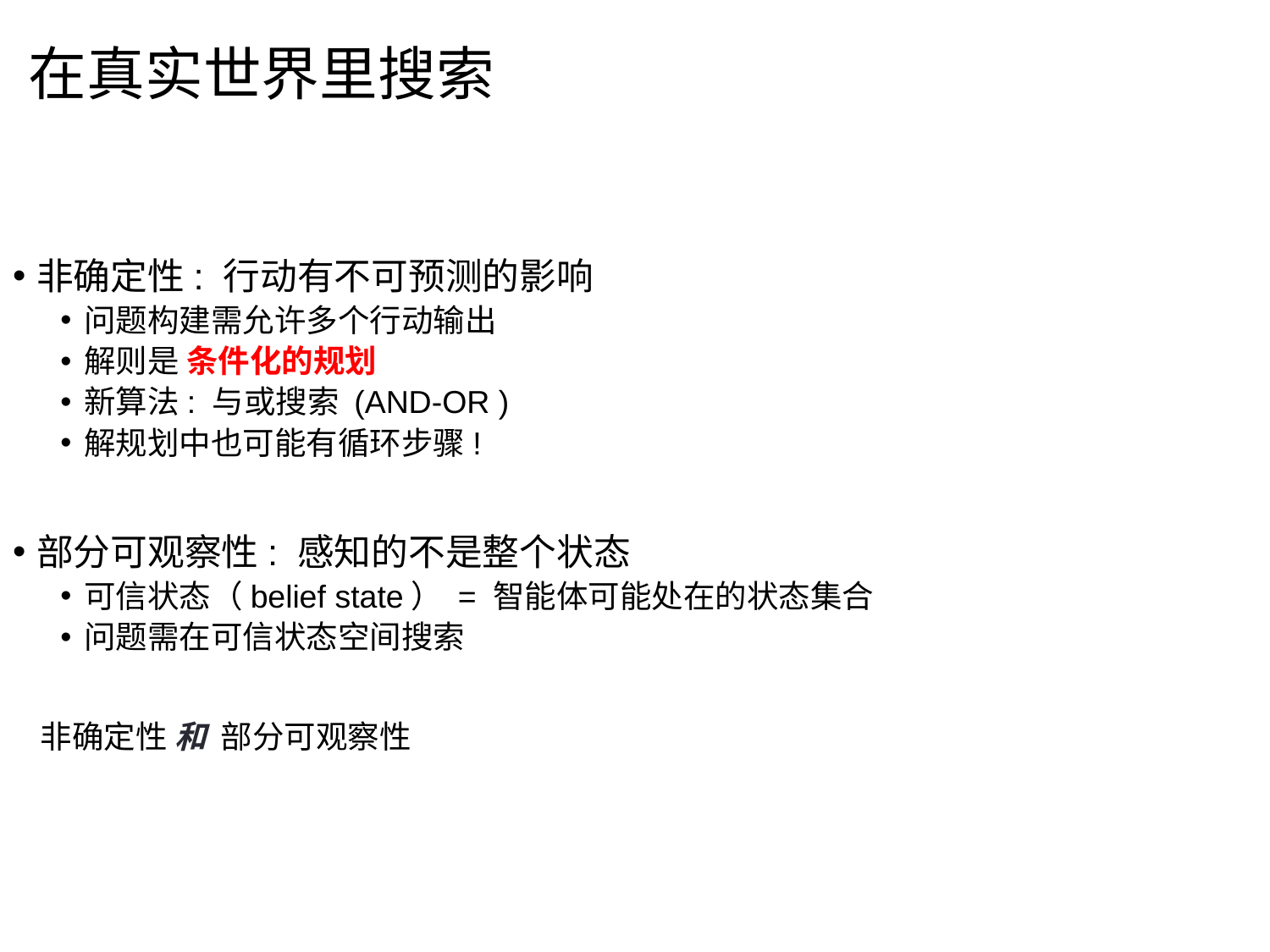

# 在真实世界里搜索

非确定性: 行动有不可预测的影响
问题构建需允许多个行动输出
解则是 条件化的规划
新算法: 与或搜索 (AND-OR )
解规划中也可能有循环步骤!

部分可观察性: 感知的不是整个状态
可信状态（belief state） = 智能体可能处在的状态集合
问题需在可信状态空间搜索

非确定性 和  部分可观察性